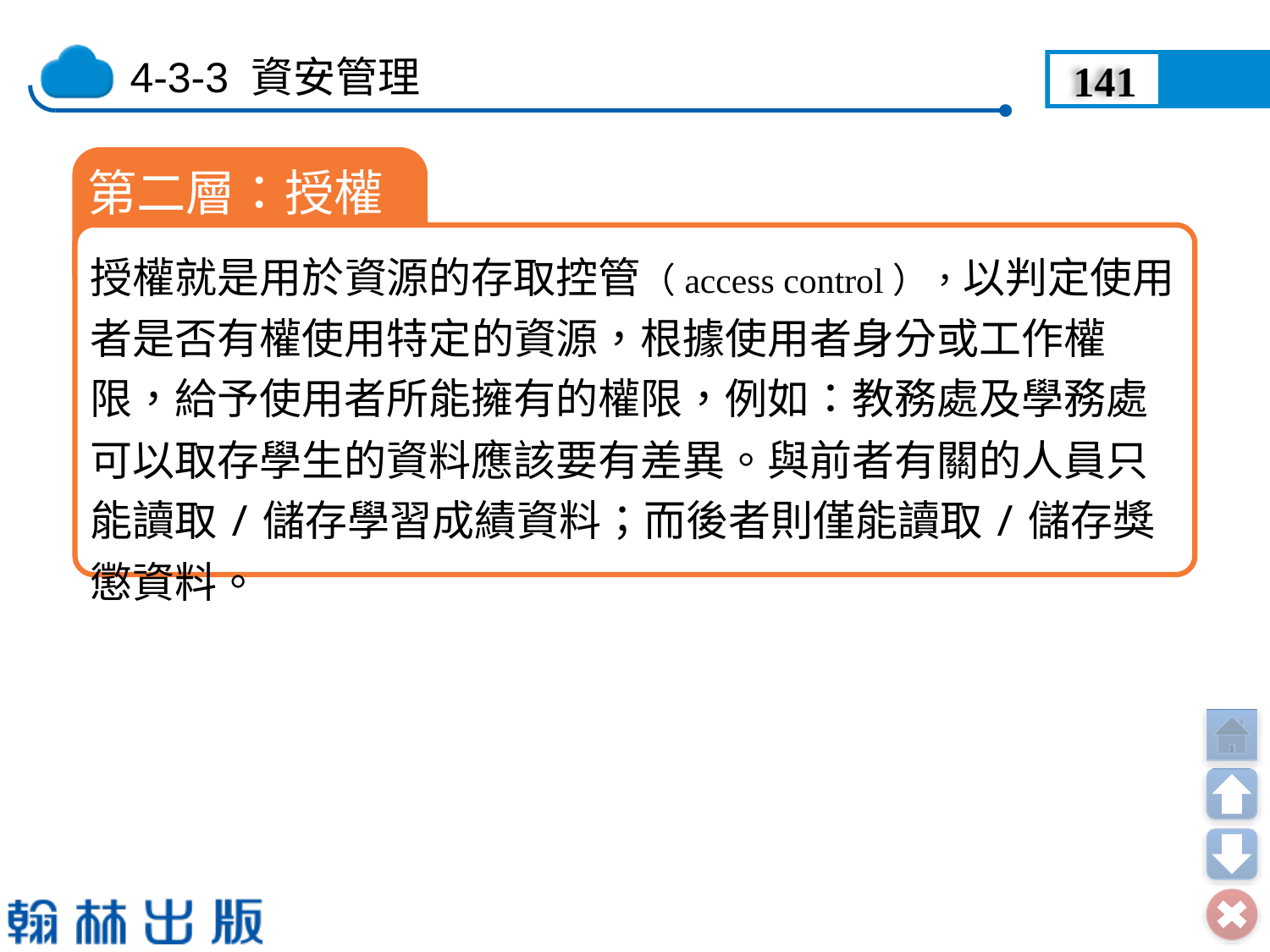

141
第二層：授權
授權就是用於資源的存取控管（access control），以判定使用者是否有權使用特定的資源，根據使用者身分或工作權限，給予使用者所能擁有的權限，例如：教務處及學務處可以取存學生的資料應該要有差異。與前者有關的人員只能讀取/儲存學習成績資料；而後者則僅能讀取/儲存獎懲資料。